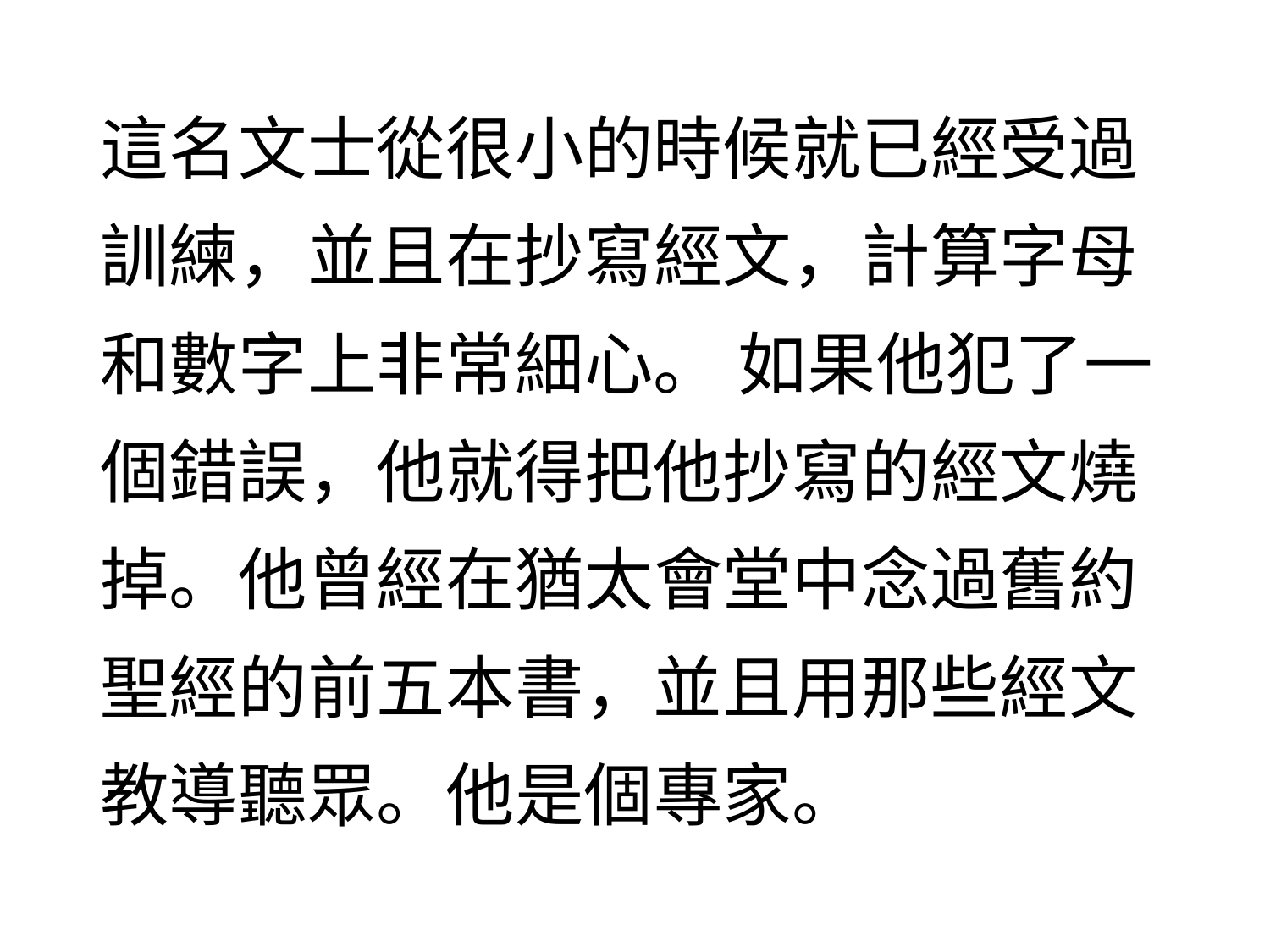

這名文士從很小的時候就已經受過訓練，並且在抄寫經文，計算字母和數字上非常細心。 如果他犯了一個錯誤，他就得把他抄寫的經文燒掉。他曾經在猶太會堂中念過舊約聖經的前五本書，並且用那些經文教導聽眾。他是個專家。